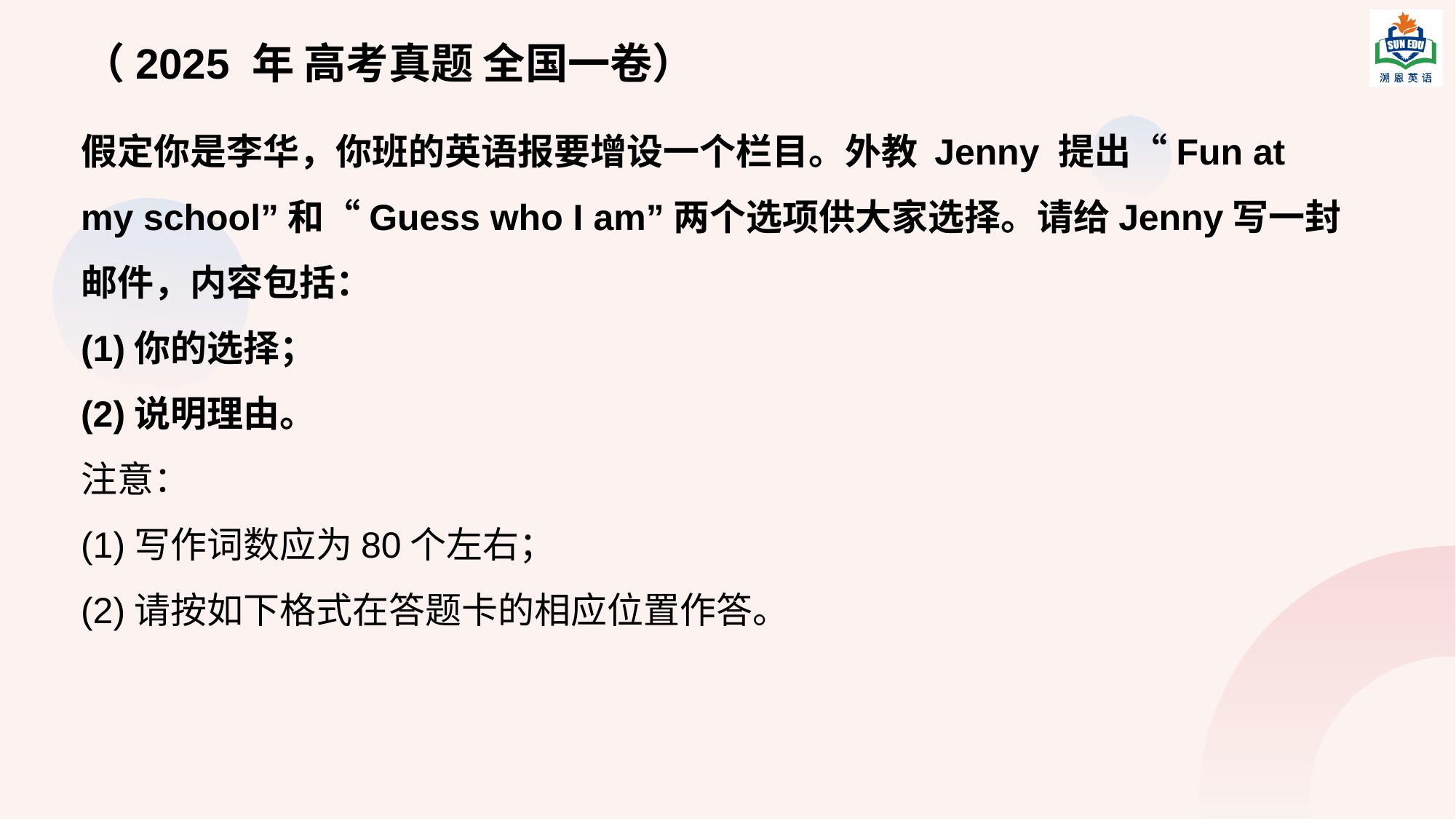

（2025 年 高考真题 全国一卷）
假定你是李华，你班的英语报要增设一个栏目。外教 Jenny 提出“Fun at my school”和“Guess who I am”两个选项供大家选择。请给Jenny写一封邮件，内容包括：
(1)你的选择；
(2)说明理由。
注意：
(1)写作词数应为80个左右；
(2)请按如下格式在答题卡的相应位置作答。